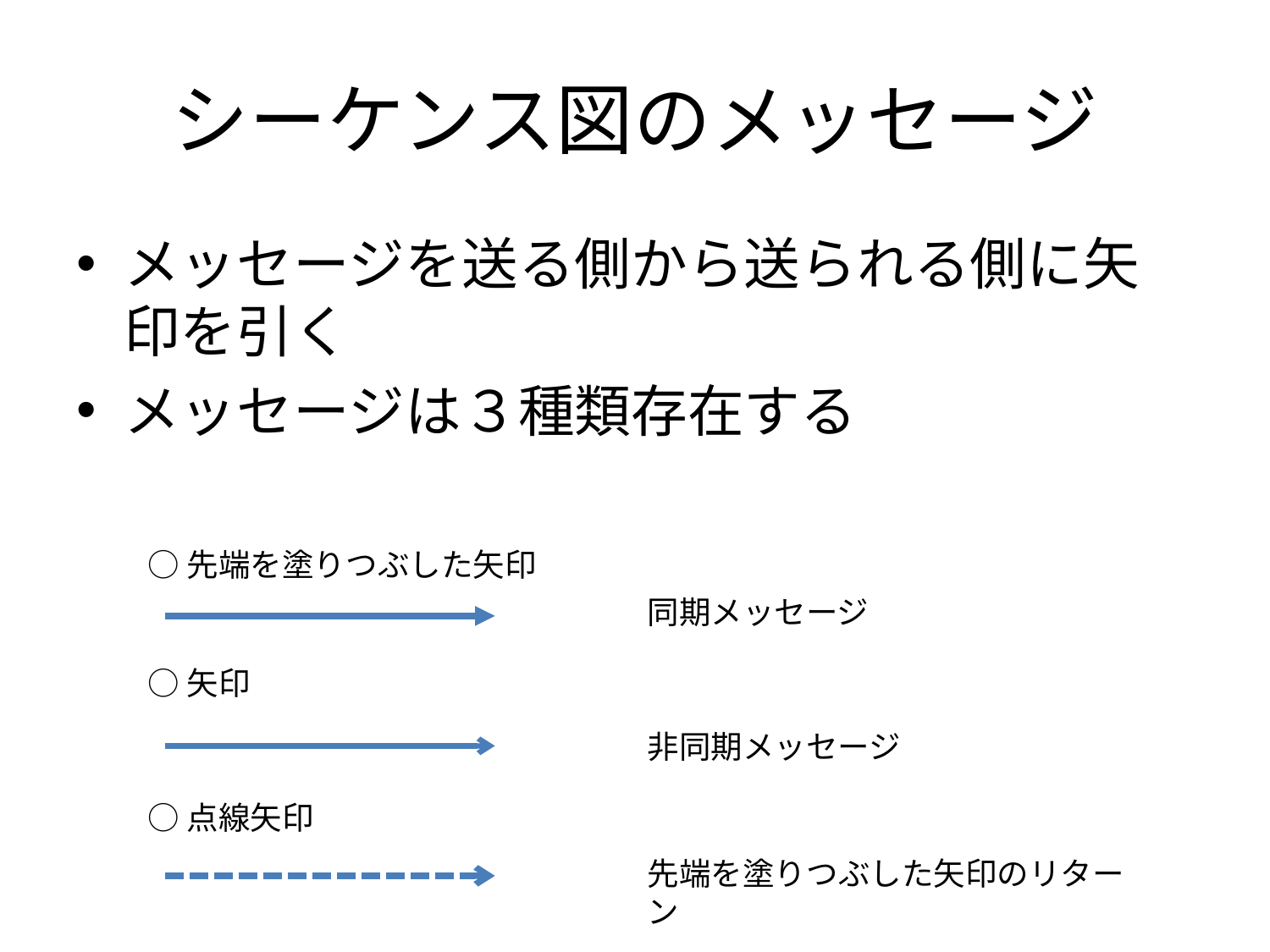

# シーケンス図のメッセージ
メッセージを送る側から送られる側に矢印を引く
メッセージは３種類存在する
○先端を塗りつぶした矢印
同期メッセージ
○矢印
非同期メッセージ
○点線矢印
先端を塗りつぶした矢印のリターン